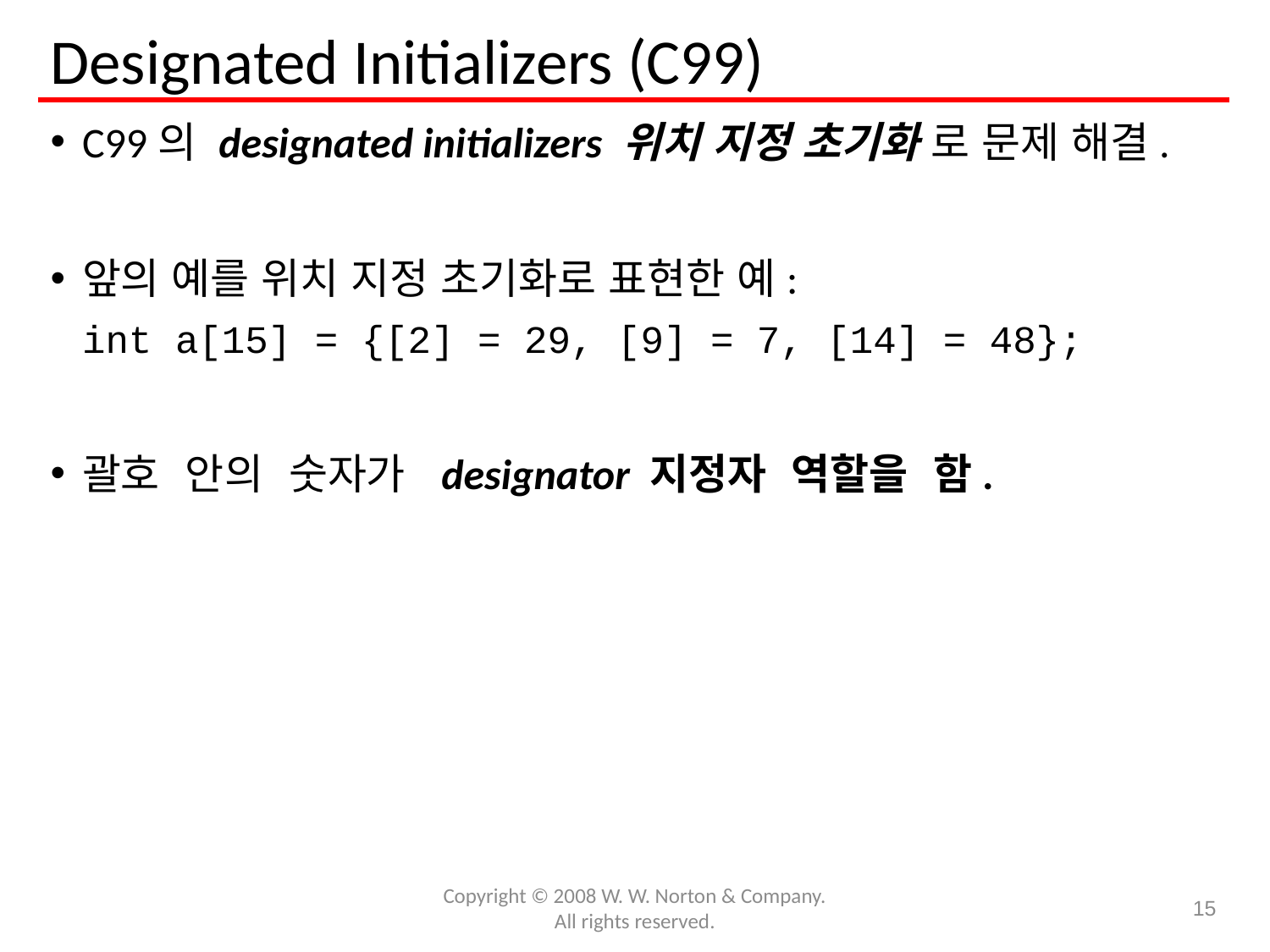

# Designated Initializers (C99)
C99의 designated initializers 위치 지정 초기화 로 문제 해결.

앞의 예를 위치 지정 초기화로 표현한 예:
	int a[15] = {[2] = 29, [9] = 7, [14] = 48};

괄호 안의 숫자가 designator 지정자 역할을 함.
Copyright © 2008 W. W. Norton & Company.
All rights reserved.
15